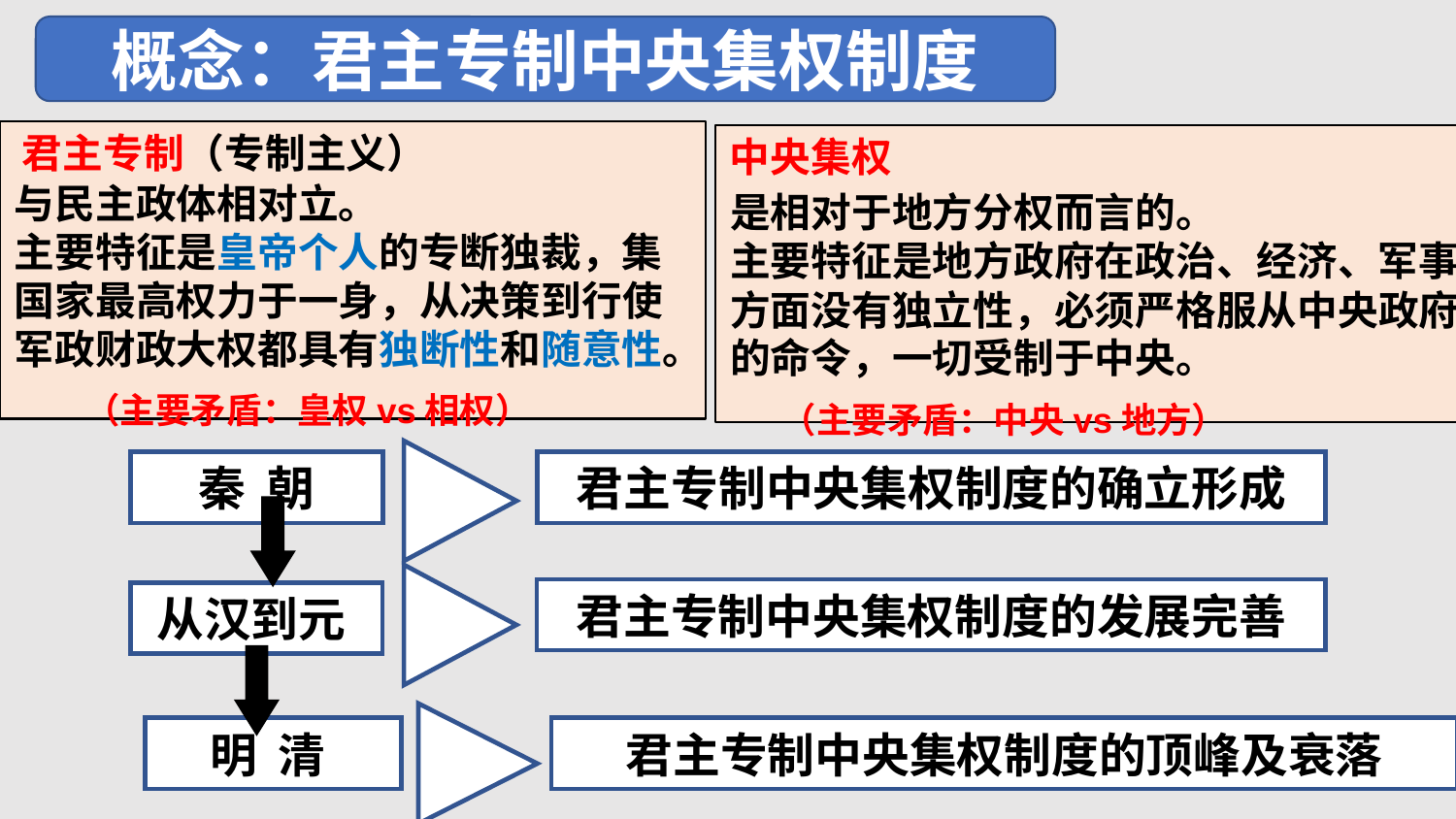

概念：君主专制中央集权制度

君主专制（专制主义）
中央集权

与民主政体相对立。
主要特征是皇帝个人的专断独裁，集国家最高权力于一身，从决策到行使军政财政大权都具有独断性和随意性。
是相对于地方分权而言的。
主要特征是地方政府在政治、经济、军事方面没有独立性，必须严格服从中央政府的命令，一切受制于中央。
（主要矛盾：皇权vs相权）
（主要矛盾：中央vs地方）
秦  朝
君主专制中央集权制度的确立形成

君主专制中央集权制度的发展完善

从汉到元

明  清
君主专制中央集权制度的顶峰及衰落